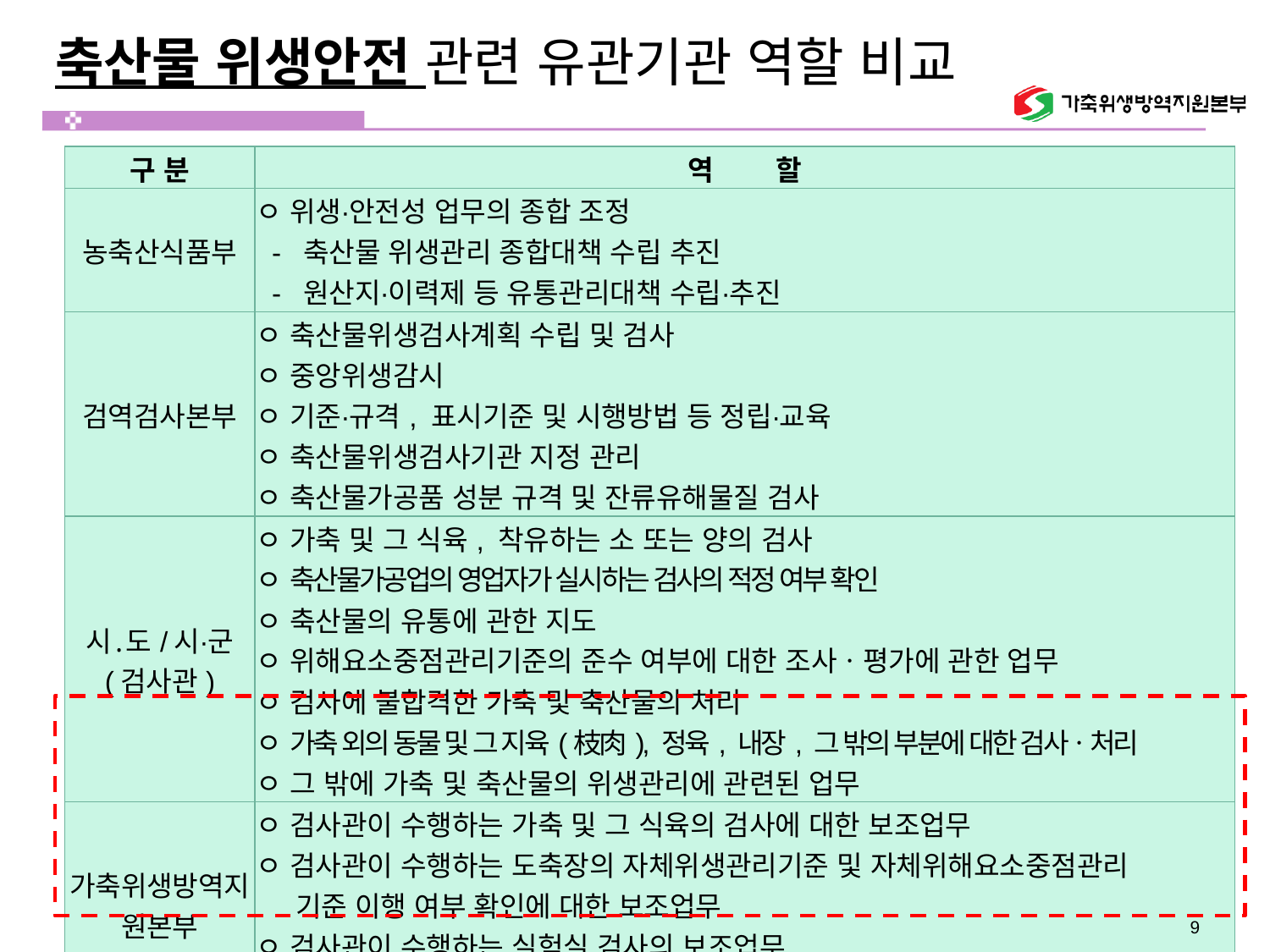

# 축산물 위생안전 관련 유관기관 역할 비교
| 구 분 | 역 할 |
| --- | --- |
| 농축산식품부 | ㅇ 위생∙안전성 업무의 종합 조정 - 축산물 위생관리 종합대책 수립 추진 - 원산지∙이력제 등 유통관리대책 수립∙추진 |
| 검역검사본부 | ㅇ 축산물위생검사계획 수립 및 검사 ㅇ 중앙위생감시 ㅇ 기준∙규격, 표시기준 및 시행방법 등 정립∙교육 ㅇ 축산물위생검사기관 지정 관리 ㅇ 축산물가공품 성분 규격 및 잔류유해물질 검사 |
| 시․도/시∙군 (검사관) | ㅇ 가축 및 그 식육, 착유하는 소 또는 양의 검사 ㅇ 축산물가공업의 영업자가 실시하는 검사의 적정 여부 확인 ㅇ 축산물의 유통에 관한 지도 ㅇ 위해요소중점관리기준의 준수 여부에 대한 조사ㆍ평가에 관한 업무 ㅇ 검사에 불합격한 가축 및 축산물의 처리 ㅇ 가축 외의 동물 및 그 지육(枝肉), 정육, 내장, 그 밖의 부분에 대한 검사ㆍ처리 ㅇ 그 밖에 가축 및 축산물의 위생관리에 관련된 업무 |
| 가축위생방역지원본부 (검사원) | ㅇ 검사관이 수행하는 가축 및 그 식육의 검사에 대한 보조업무 ㅇ 검사관이 수행하는 도축장의 자체위생관리기준 및 자체위해요소중점관리 기준 이행 여부 확인에 대한 보조업무 ㅇ 검사관이 수행하는 실험실 검사의 보조업무 ㅇ 검사기록부 등 검사와 관련된 문서의 정리 ㅇ 그 밖에 가축 및 축산물의 위생관리 업무와 관련하여 검사관이 지시하는 업무 |

9